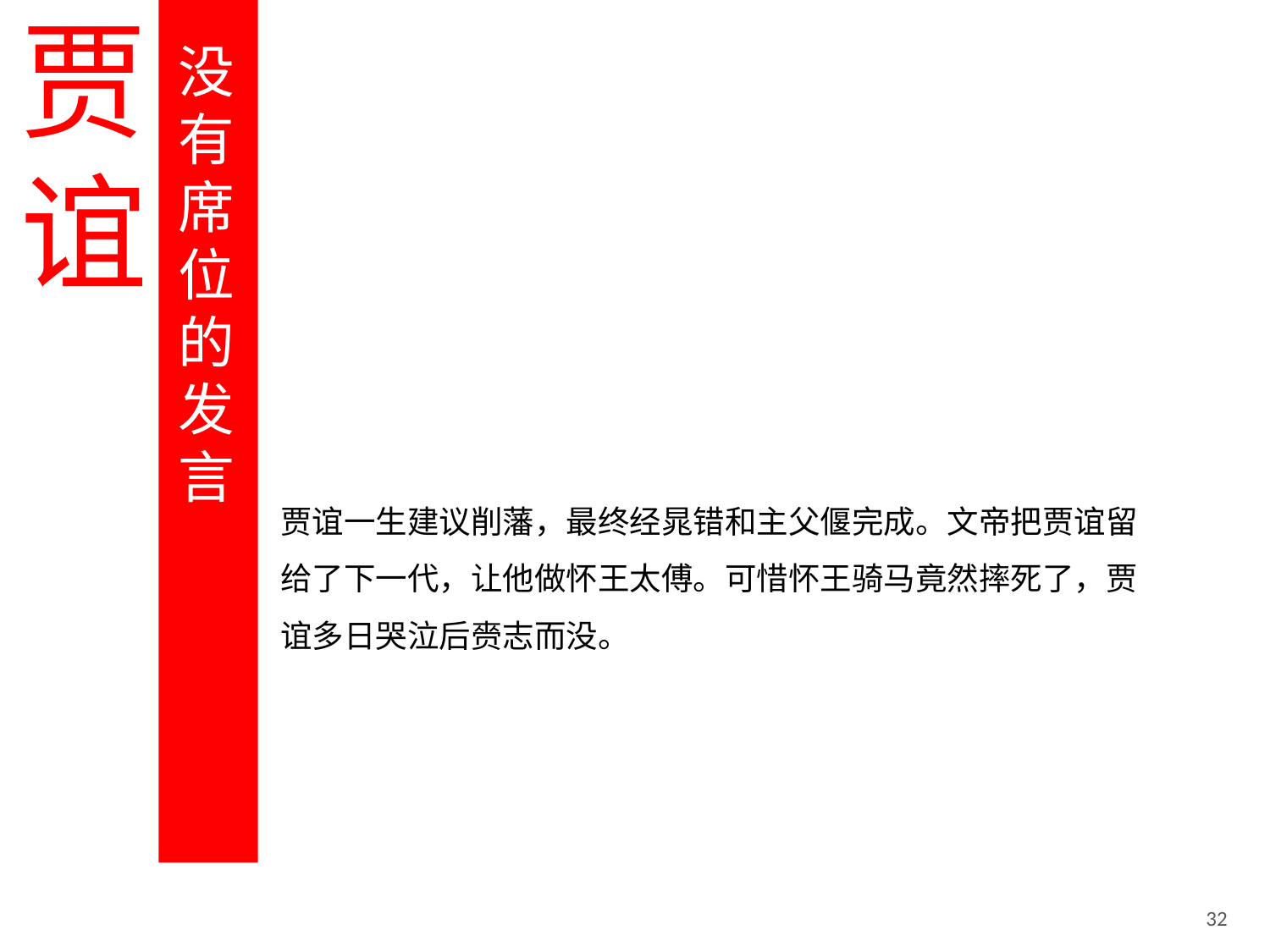

贾谊
没有席位的发言
贾谊一生建议削藩，最终经晁错和主父偃完成。文帝把贾谊留给了下一代，让他做怀王太傅。可惜怀王骑马竟然摔死了，贾谊多日哭泣后赍志而没。
32